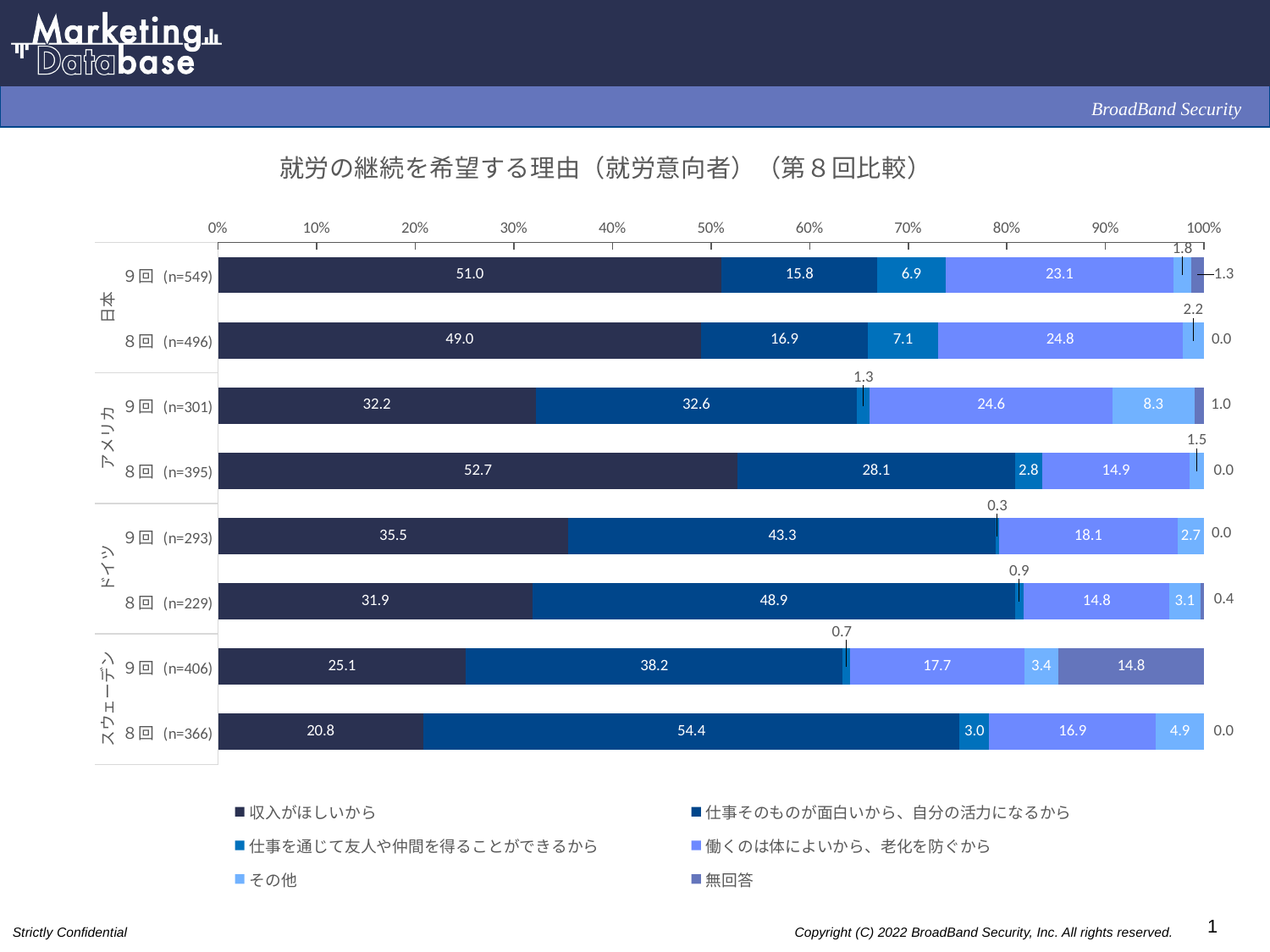

### Chart: 就労の継続を希望する理由（就労意向者）（第８回比較）

| Category | 収入がほしいから | 仕事そのものが面白いから、自分の活力になるから | 仕事を通じて友人や仲間を得ることができるから | 働くのは体によいから、老化を防ぐから | その他 | 無回答 |
|---|---|---|---|---|---|---|
| ９回 (n=549) | 51.0 | 15.8 | 6.9 | 23.1 | 1.8 | 1.3 |
| ８回 (n=496) | 49.0 | 16.9 | 7.1 | 24.8 | 2.2 | 0.0 |
| ９回 (n=301) | 32.2 | 32.6 | 1.3 | 24.6 | 8.3 | 1.0 |
| ８回 (n=395) | 52.7 | 28.1 | 2.8 | 14.9 | 1.5 | 0.0 |
| ９回 (n=293) | 35.5 | 43.3 | 0.3 | 18.1 | 2.7 | 0.0 |
| ８回 (n=229) | 31.9 | 48.9 | 0.9 | 14.8 | 3.1 | 0.4 |
| ９回 (n=406) | 25.1 | 38.2 | 0.7 | 17.7 | 3.4 | 14.8 |
| ８回 (n=366) | 20.8 | 54.4 | 3.0 | 16.9 | 4.9 | 0.0 |